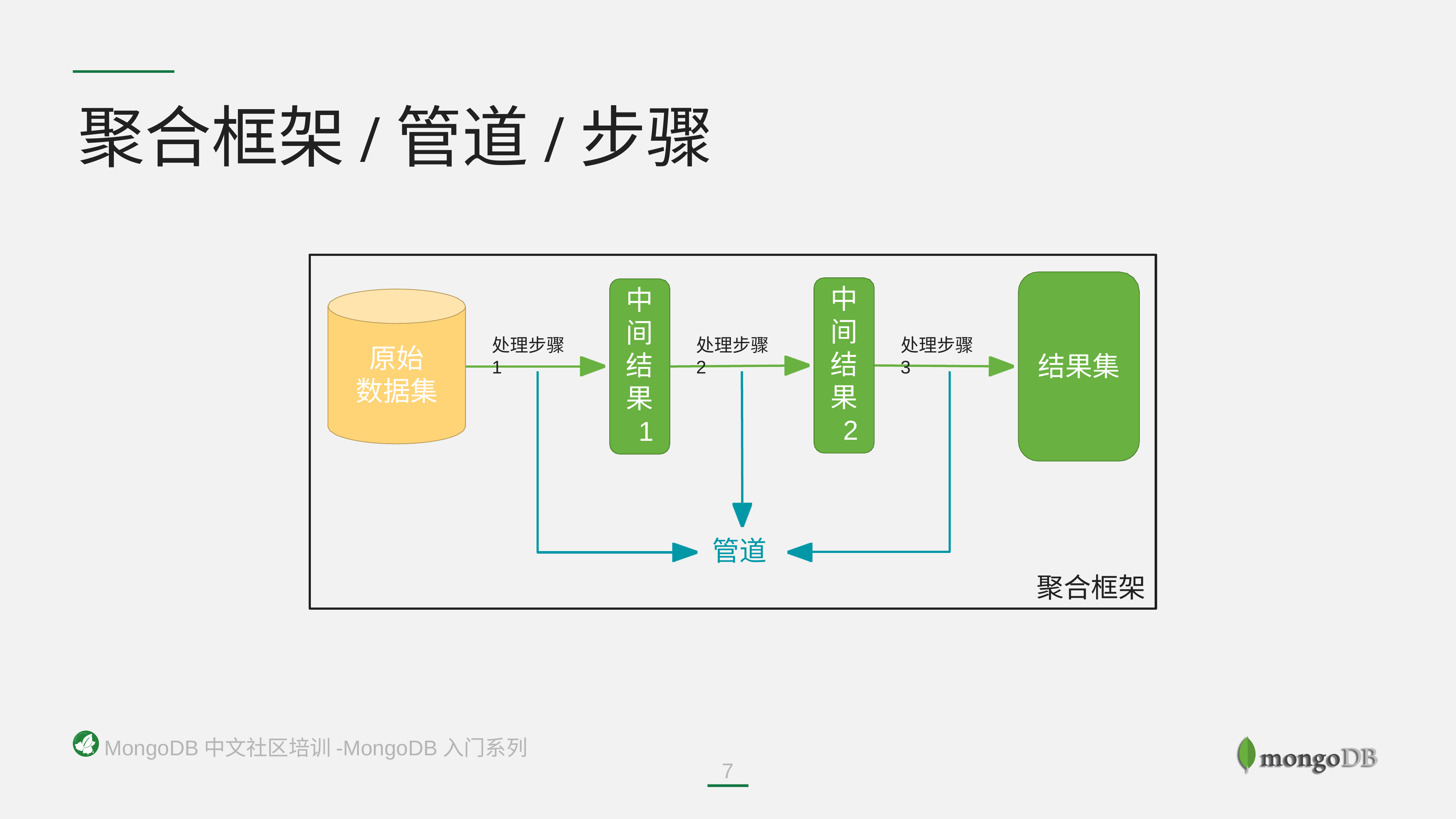

聚合框架/管道/步骤

中 间 结 果  2
中 间 结 果  1

处理步骤2
处理步骤3
处理步骤1
原始 数据集
结果集

管道
聚合框架